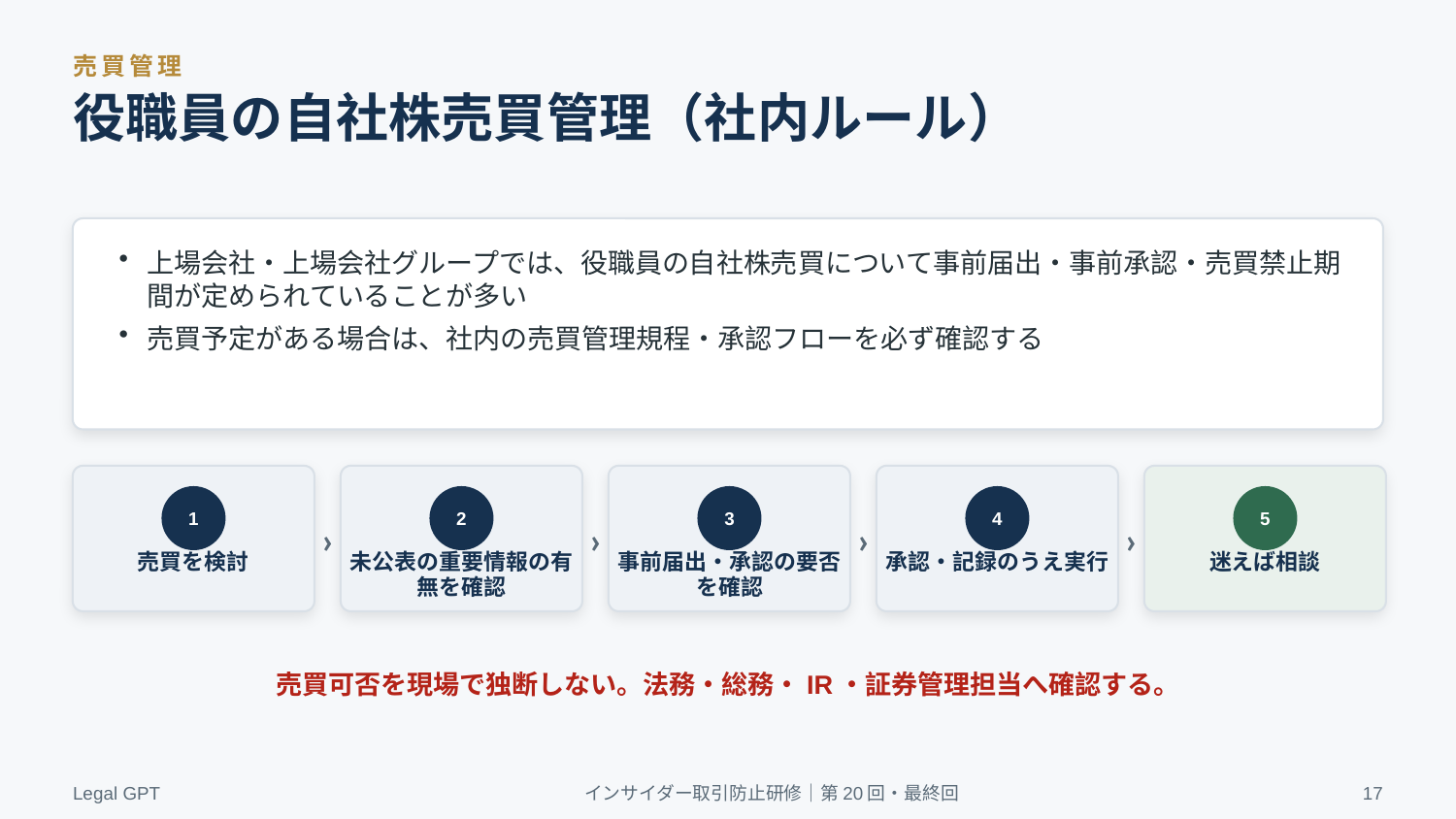

売買管理
役職員の自社株売買管理（社内ルール）

上場会社・上場会社グループでは、役職員の自社株売買について事前届出・事前承認・売買禁止期間が定められていることが多い
売買予定がある場合は、社内の売買管理規程・承認フローを必ず確認する

›

›

›

›

1

2

3

4

5
売買を検討
未公表の重要情報の有無を確認
事前届出・承認の要否を確認
承認・記録のうえ実行
迷えば相談
売買可否を現場で独断しない。法務・総務・IR・証券管理担当へ確認する。
Legal GPT
インサイダー取引防止研修｜第20回・最終回
17